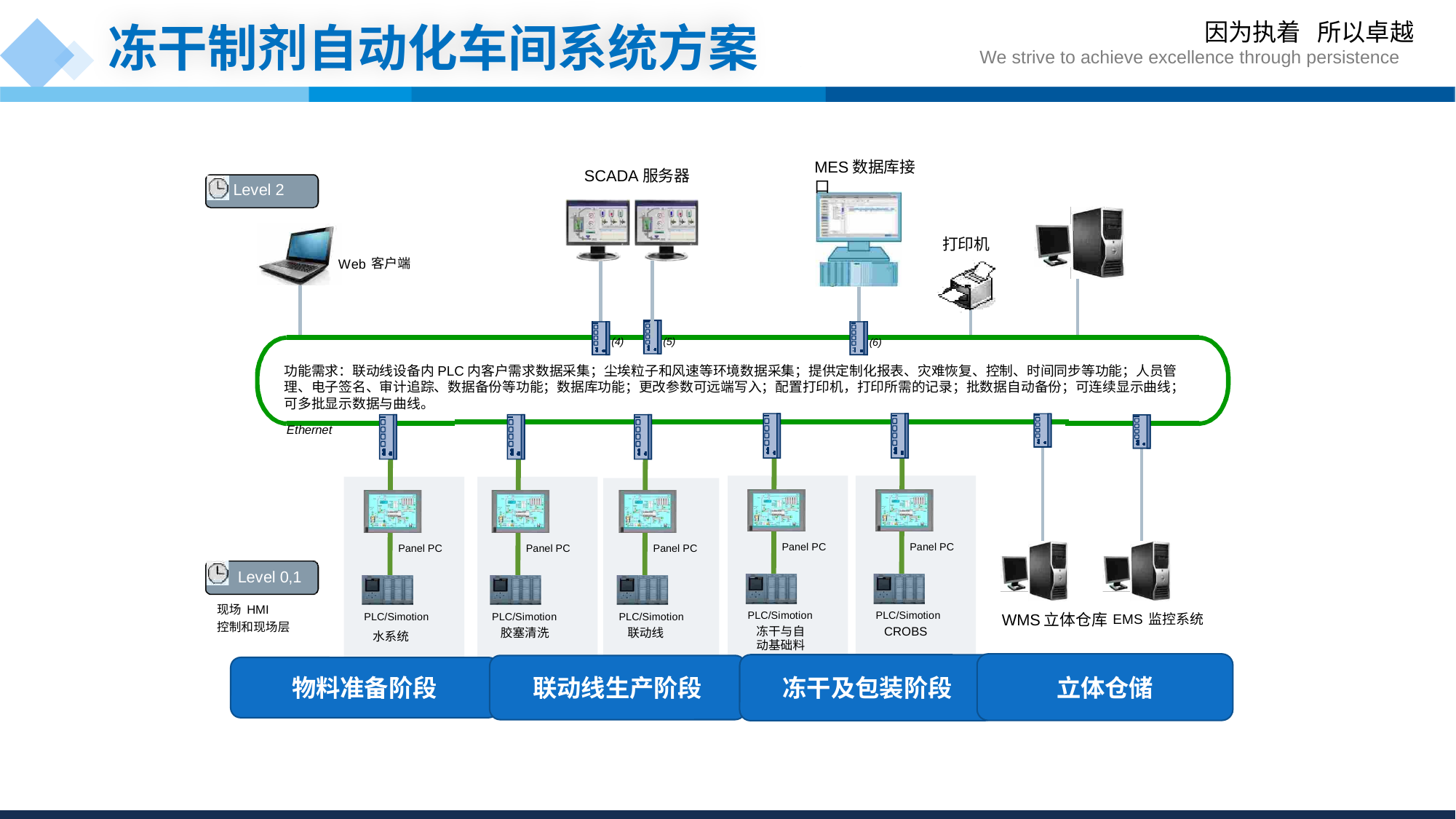

冻干制剂自动化车间系统方案

MES数据库接口
SCADA服务器

Level 2

打印机
Web客户端

(4)

(5)

(6)

功能需求：联动线设备内PLC内客户需求数据采集；尘埃粒子和风速等环境数据采集；提供定制化报表、灾难恢复、控制、时间同步等功能；人员管理、电子签名、审计追踪、数据备份等功能；数据库功能；更改参数可远端写入；配置打印机，打印所需的记录；批数据自动备份；可连续显示曲线；可多批显示数据与曲线。

Ethernet

Panel PC
Panel PC
Panel PC
Panel PC
Panel PC

Level 0,1

现场 HMI
控制和现场层
PLC/Simotion
PLC/Simotion
PLC/Simotion
PLC/Simotion
PLC/Simotion
WMS立体仓库
EMS监控系统
冻干与自动基础料
CROBS
胶塞清洗
联动线
水系统
立体仓储
冻干及包装阶段
联动线生产阶段
物料准备阶段